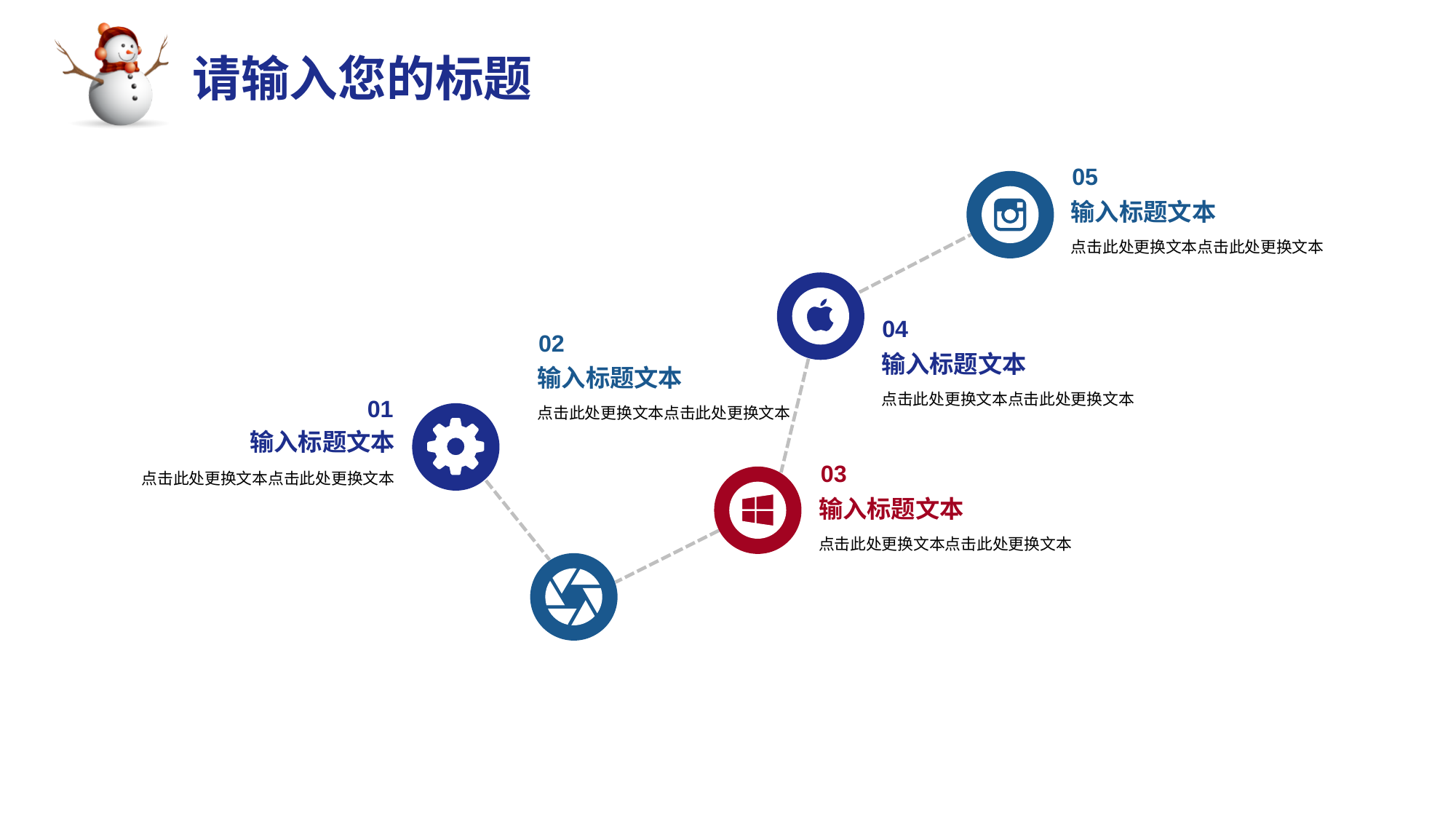

05

输入标题文本
点击此处更换文本点击此处更换文本

04
输入标题文本
点击此处更换文本点击此处更换文本
02
输入标题文本
点击此处更换文本点击此处更换文本

01

输入标题文本
点击此处更换文本点击此处更换文本
03

输入标题文本
点击此处更换文本点击此处更换文本